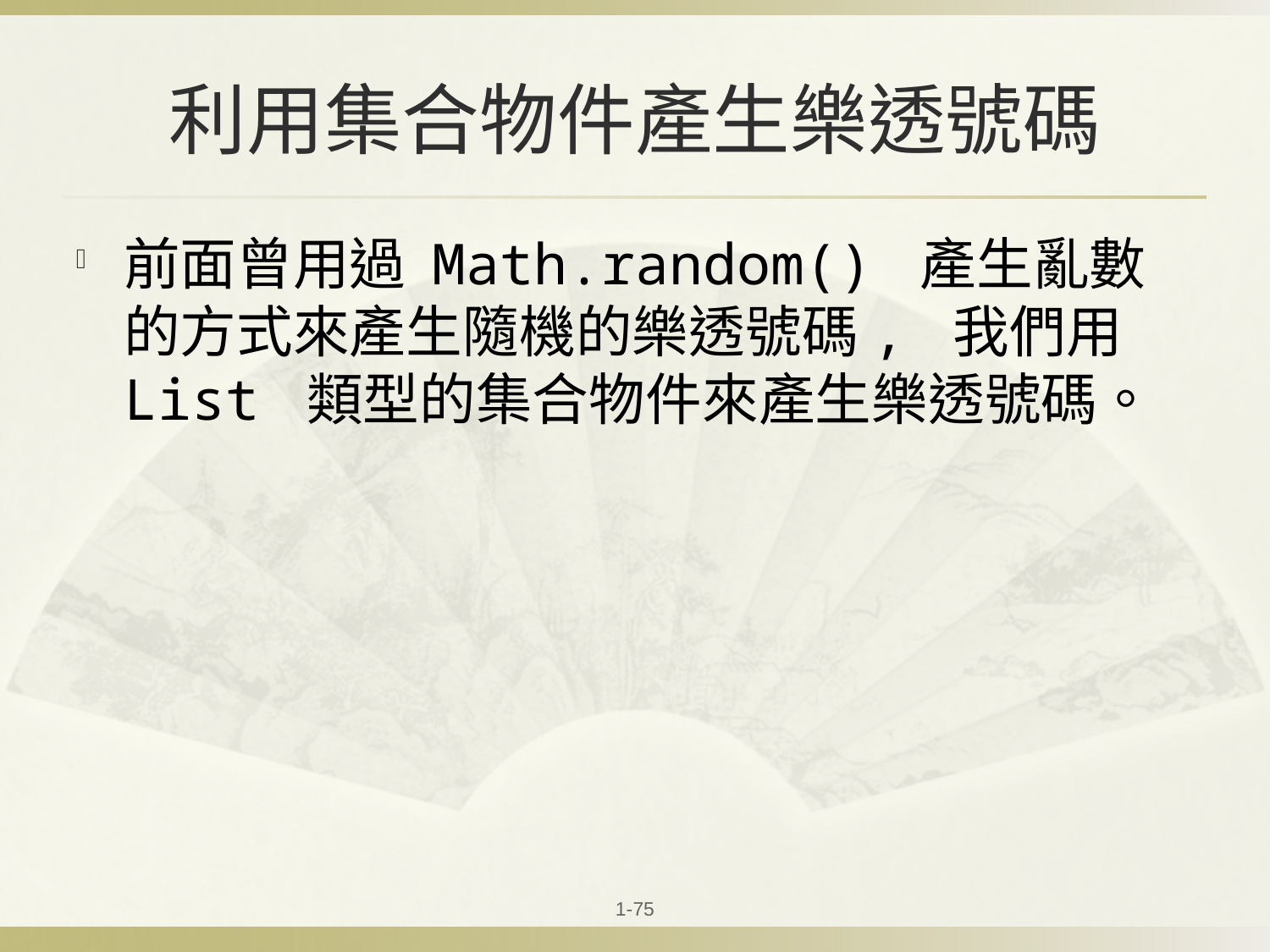

# 利用集合物件產生樂透號碼
前面曾用過 Math.random() 產生亂數的方式來產生隨機的樂透號碼, 我們用 List 類型的集合物件來產生樂透號碼。
1-75